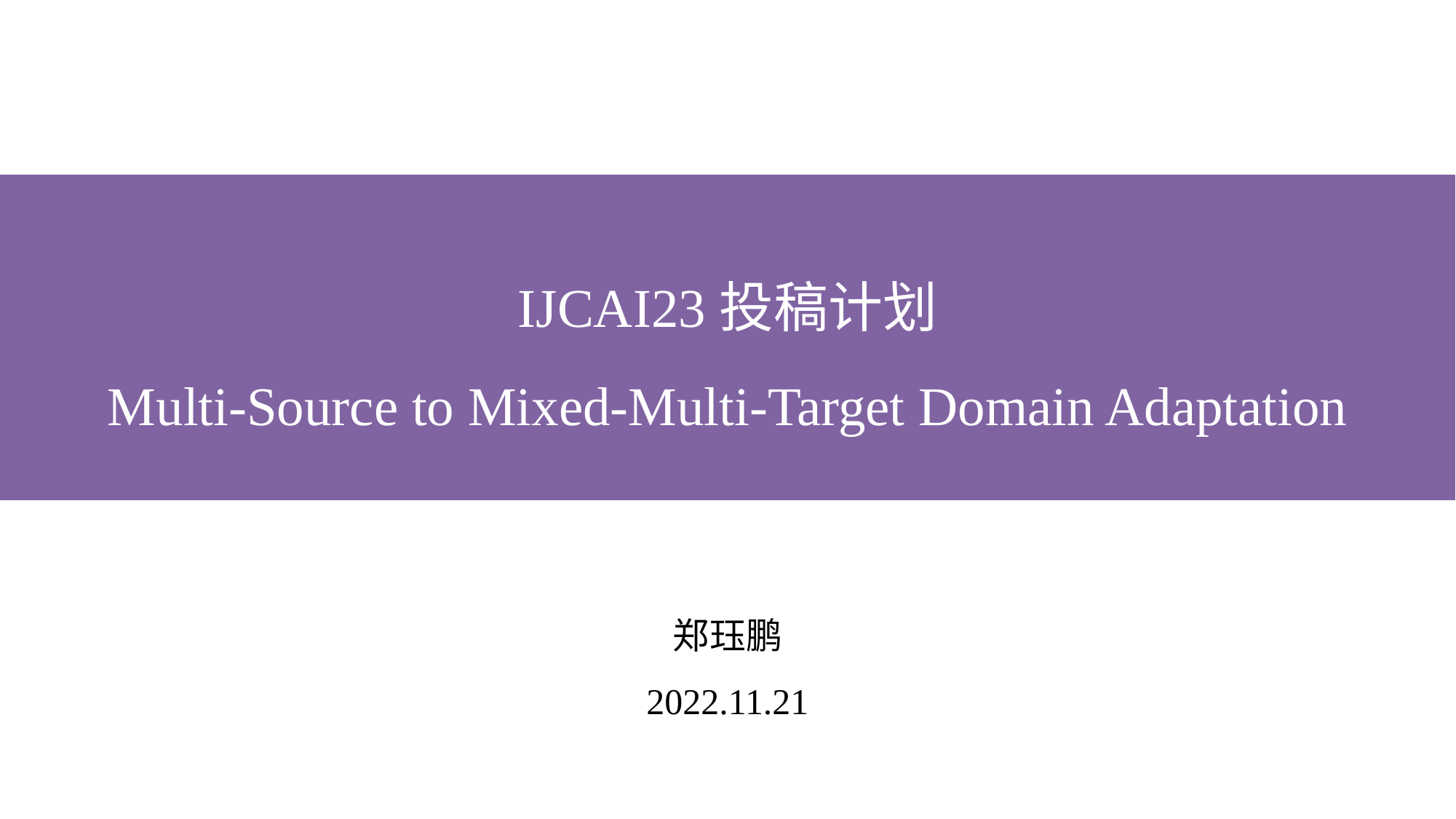

# IJCAI23投稿计划 Multi-Source to Mixed-Multi-Target Domain Adaptation
郑珏鹏
2022.11.21